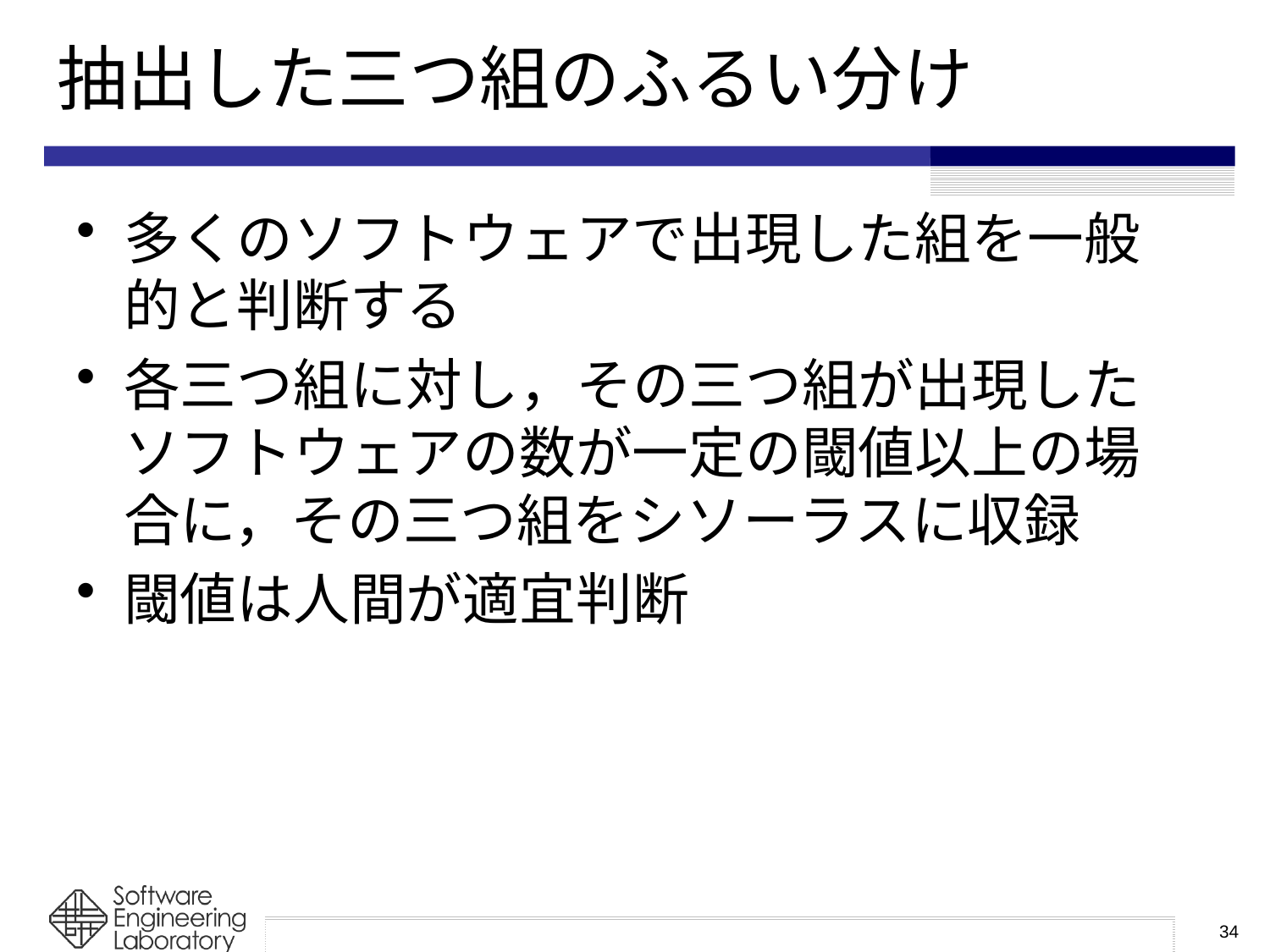

# 抽出した三つ組のふるい分け
多くのソフトウェアで出現した組を一般的と判断する
各三つ組に対し，その三つ組が出現したソフトウェアの数が一定の閾値以上の場合に，その三つ組をシソーラスに収録
閾値は人間が適宜判断
34